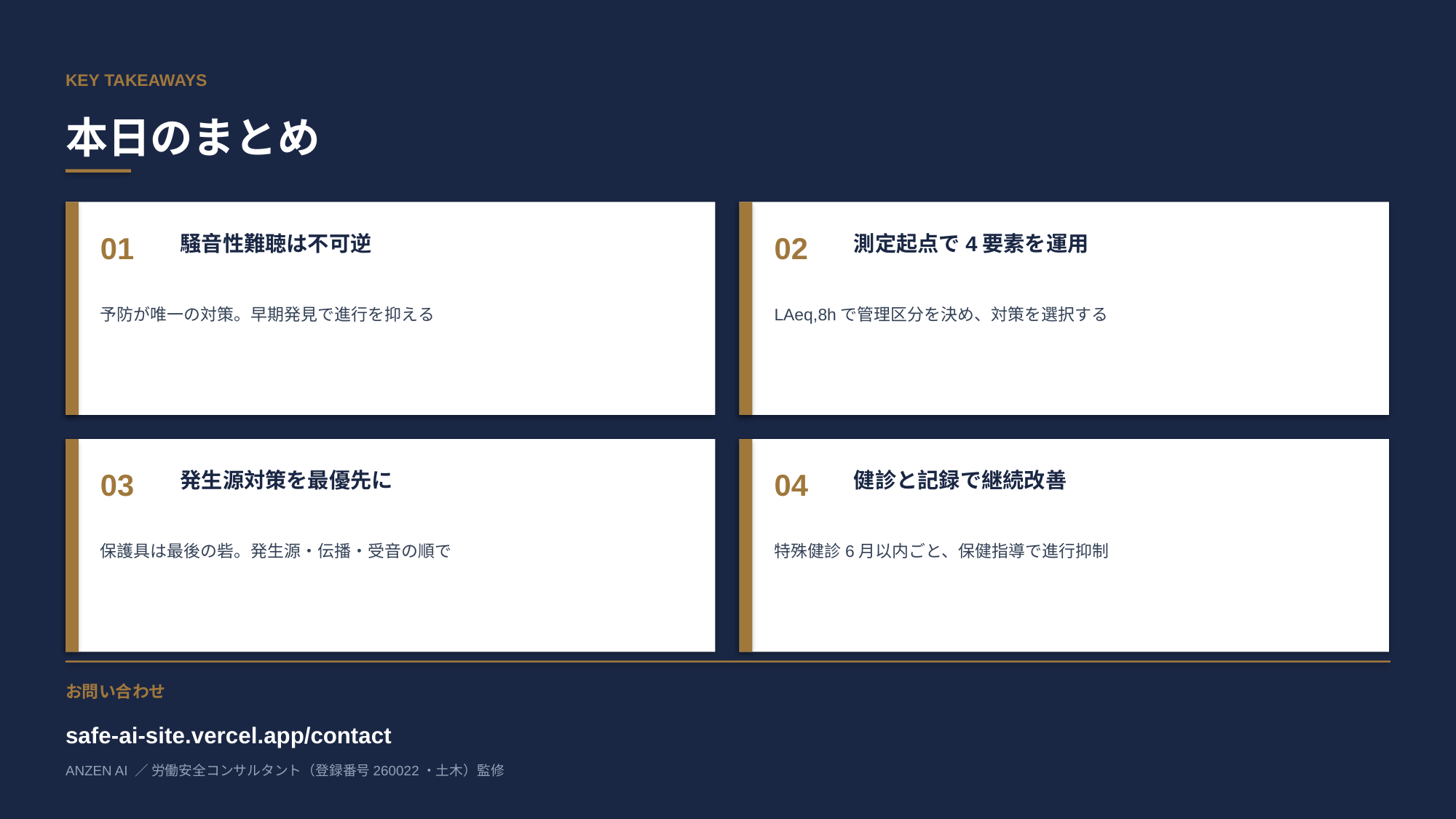

KEY TAKEAWAYS
本日のまとめ

01
02
騒音性難聴は不可逆
測定起点で4要素を運用
予防が唯一の対策。早期発見で進行を抑える
LAeq,8hで管理区分を決め、対策を選択する

03
04
発生源対策を最優先に
健診と記録で継続改善
保護具は最後の砦。発生源・伝播・受音の順で
特殊健診6月以内ごと、保健指導で進行抑制

お問い合わせ
safe-ai-site.vercel.app/contact
ANZEN AI ／ 労働安全コンサルタント（登録番号260022・土木）監修